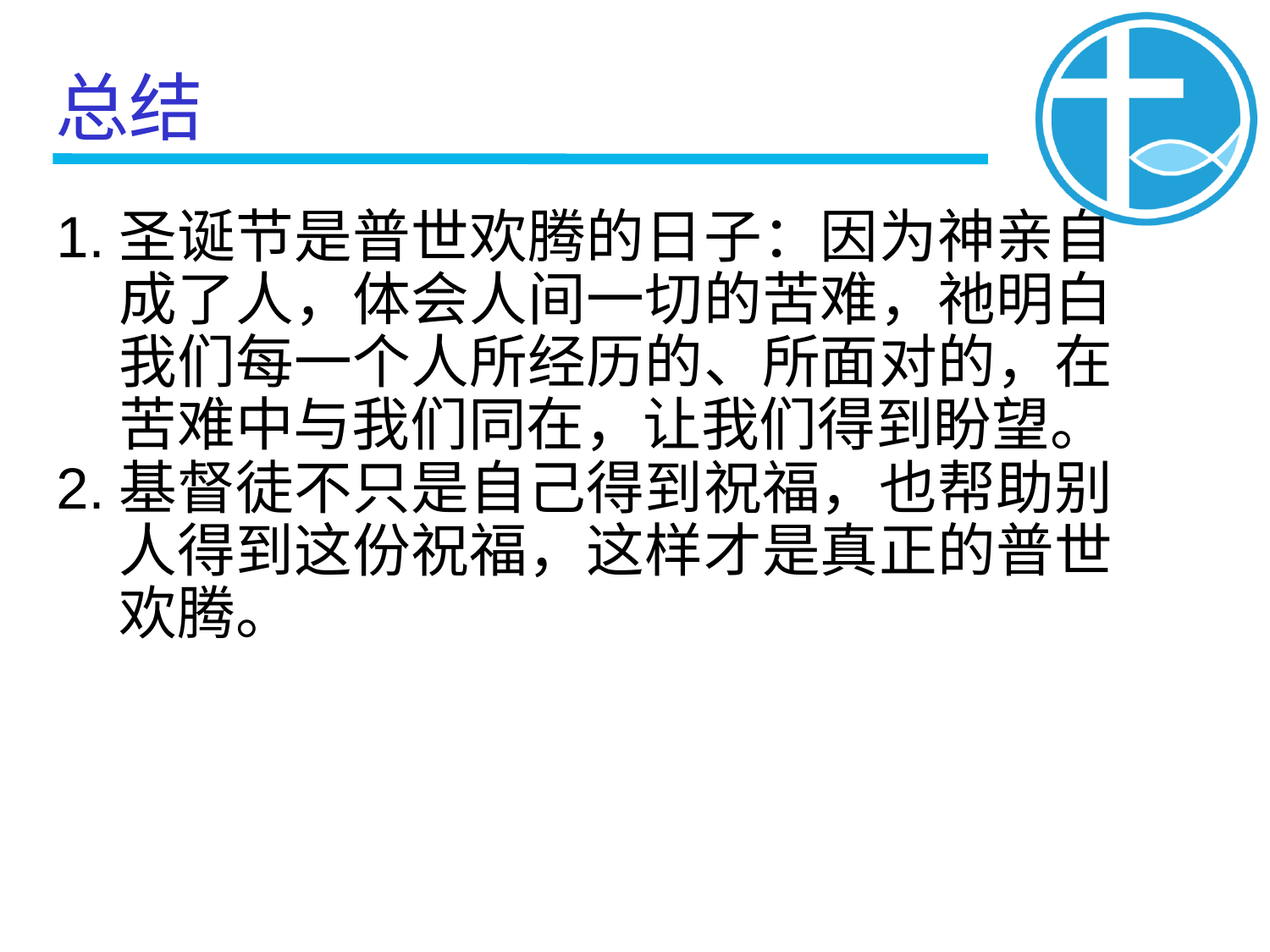

总结
圣诞节是普世欢腾的日子：因为神亲自成了人，体会人间一切的苦难，祂明白我们每一个人所经历的、所面对的，在苦难中与我们同在，让我们得到盼望。
基督徒不只是自己得到祝福，也帮助别人得到这份祝福，这样才是真正的普世欢腾。